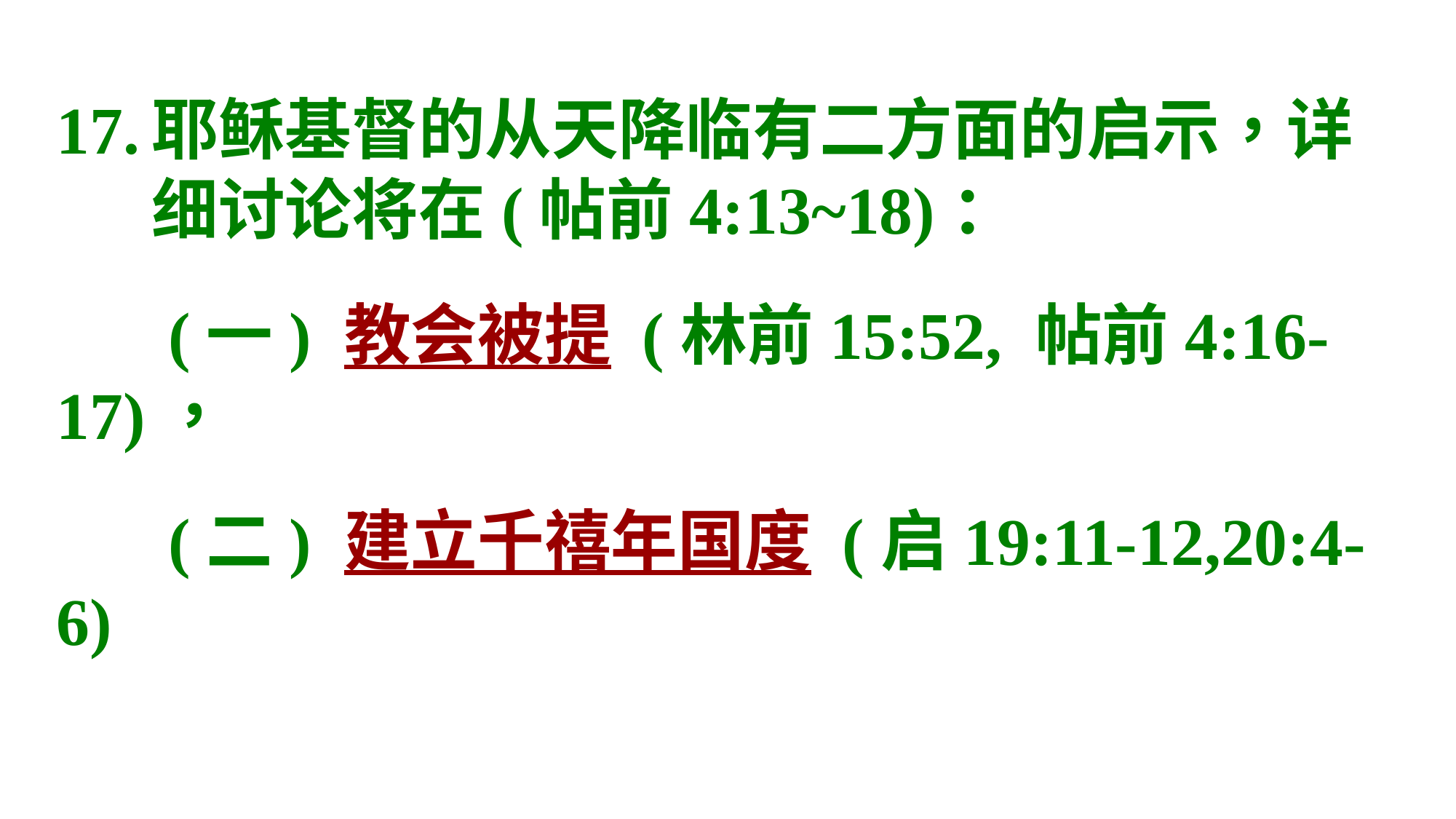

17.	耶稣基督的从天降临有二方面的启示，详细讨论将在(帖前4:13~18)：
 (一) 教会被提 (林前15:52, 帖前4:16-17)，
 (二) 建立千禧年国度 (启19:11-12,20:4-6)